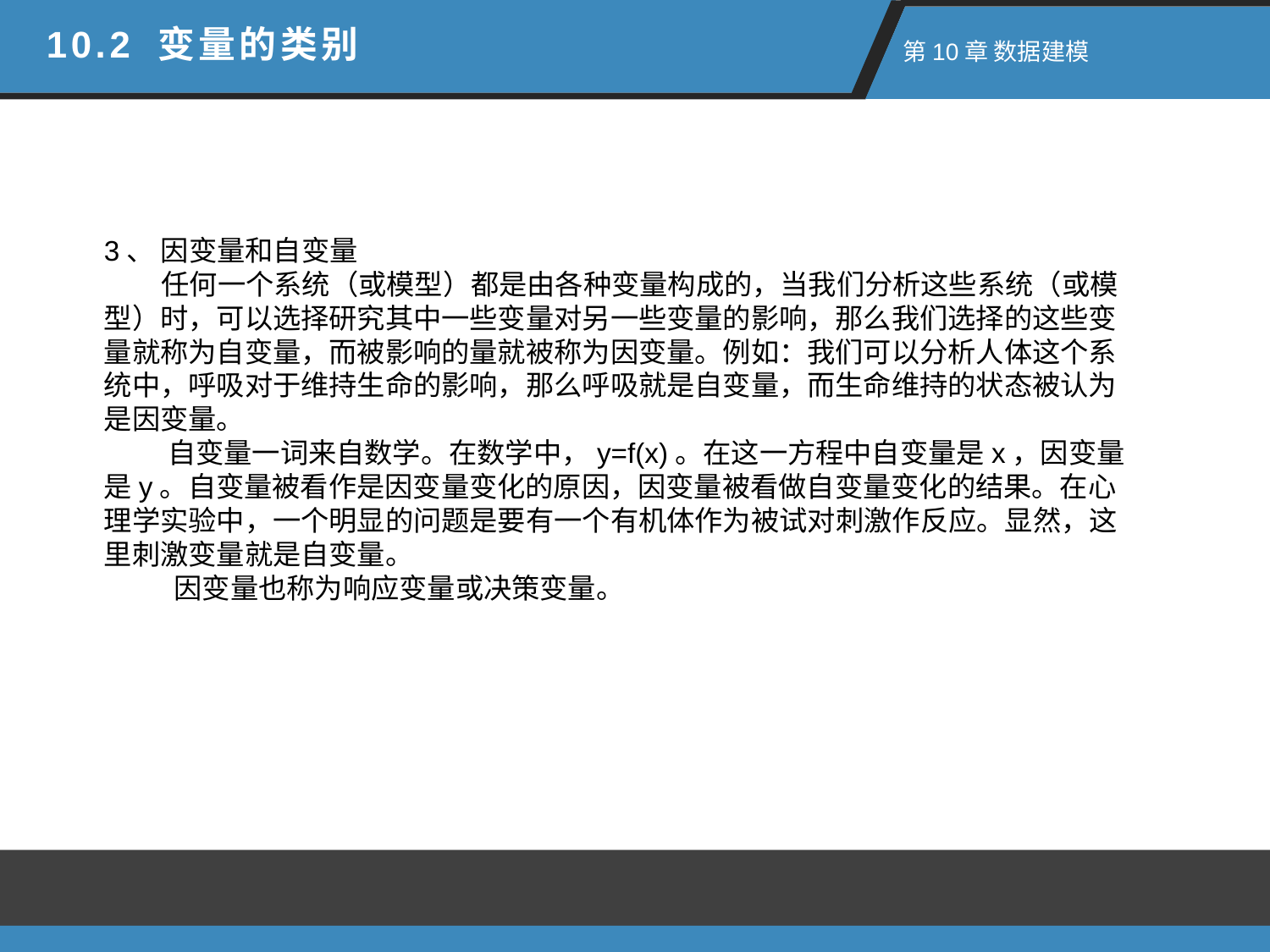

10.2 变量的类别
  第10章 数据建模
3、 因变量和自变量
        任何一个系统（或模型）都是由各种变量构成的，当我们分析这些系统（或模型）时，可以选择研究其中一些变量对另一些变量的影响，那么我们选择的这些变量就称为自变量，而被影响的量就被称为因变量。例如：我们可以分析人体这个系统中，呼吸对于维持生命的影响，那么呼吸就是自变量，而生命维持的状态被认为是因变量。
         自变量一词来自数学。在数学中，y=f(x)。在这一方程中自变量是x，因变量是y。自变量被看作是因变量变化的原因，因变量被看做自变量变化的结果。在心理学实验中，一个明显的问题是要有一个有机体作为被试对刺激作反应。显然，这里刺激变量就是自变量。
          因变量也称为响应变量或决策变量。